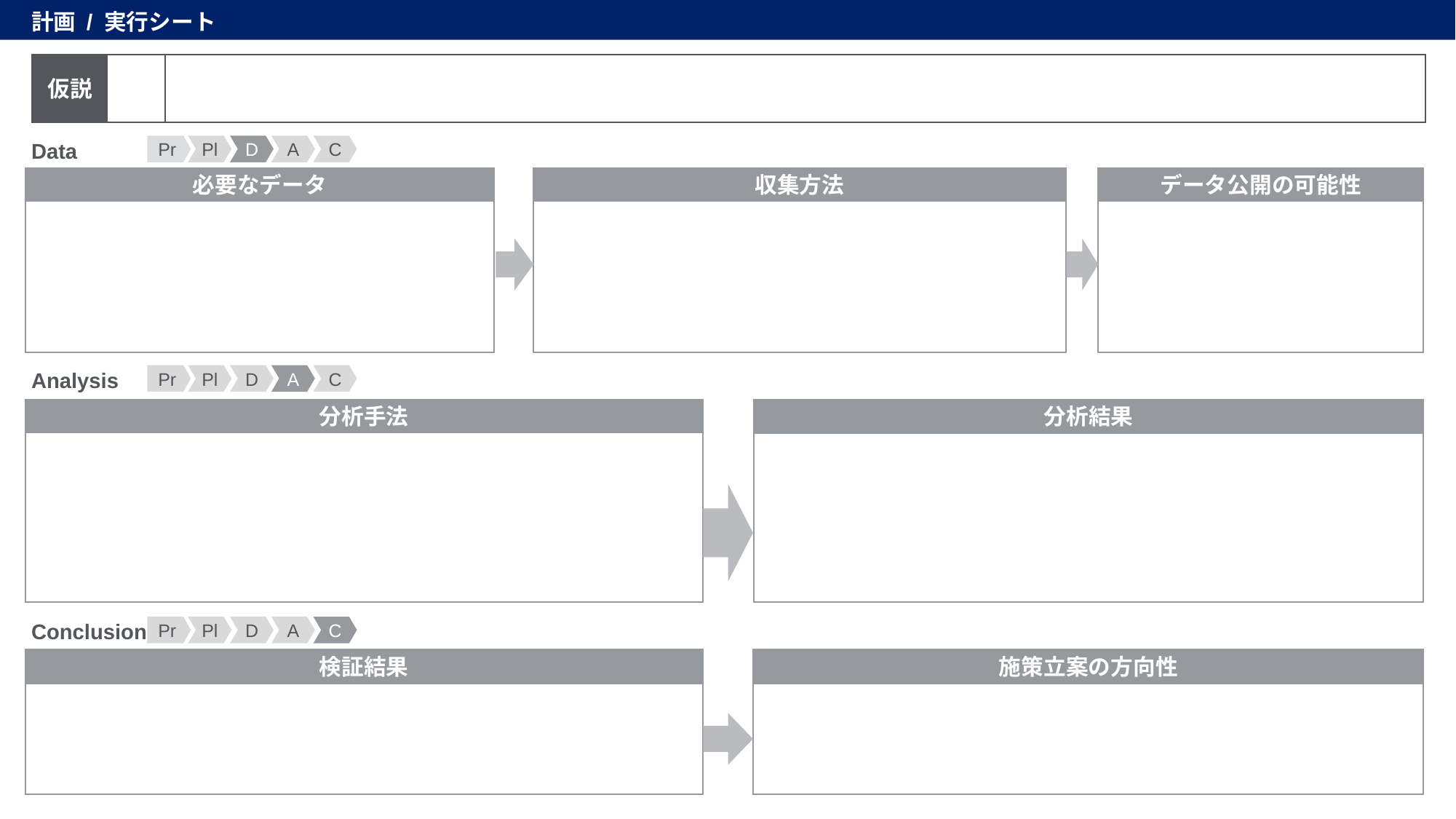

計画 / 実行シート
仮説

Pr
Pl
D
A
C
Data
必要なデータ
収集方法
データ公開の可能性

Pr
Pl
D
A
C
Analysis
分析手法
分析結果

Pr
Pl
D
A
C
Conclusion
検証結果
施策立案の方向性